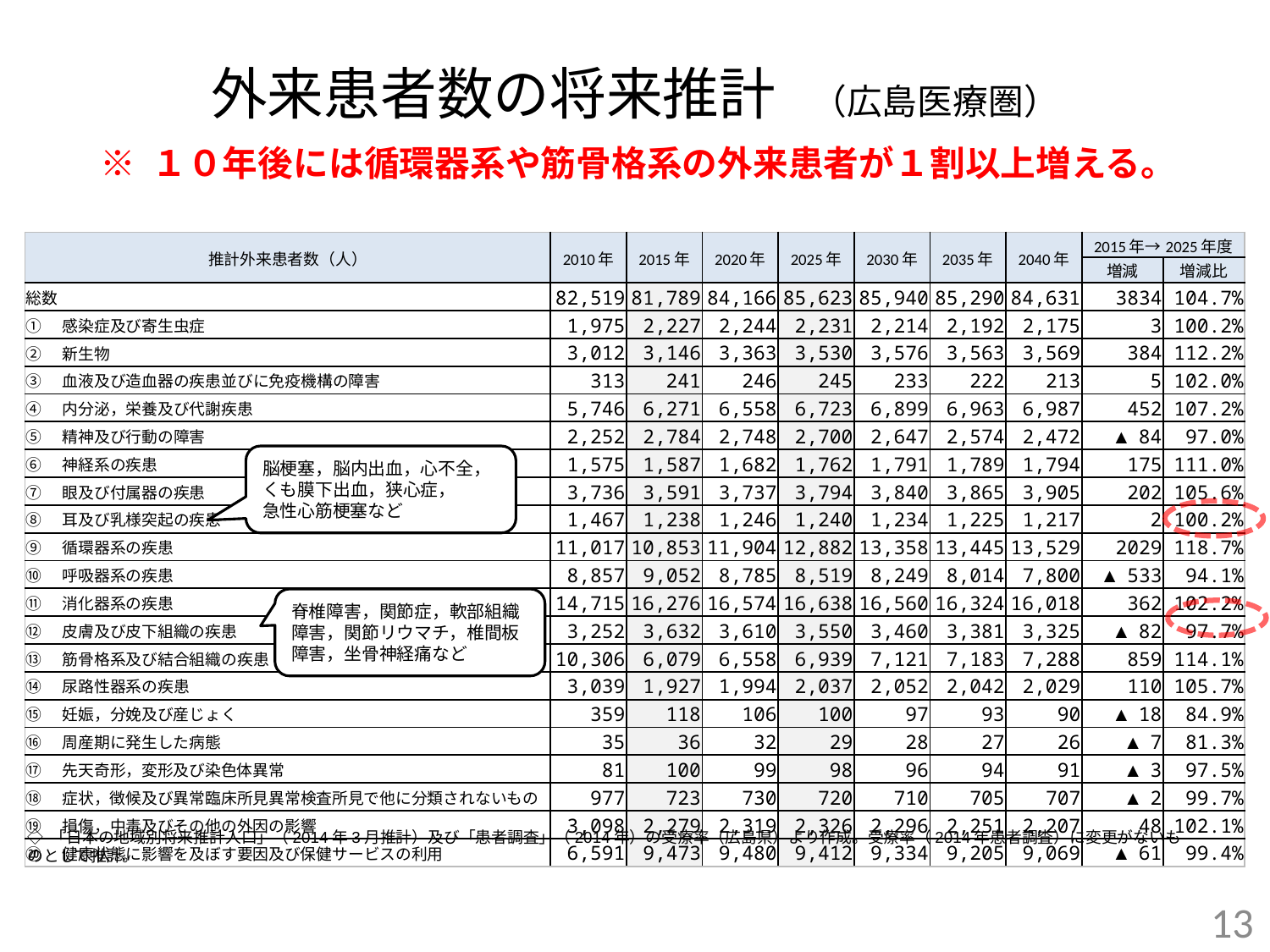

# 外来患者数の将来推計　（広島医療圏）
 ※ １０年後には循環器系や筋骨格系の外来患者が１割以上増える。
| 推計外来患者数（人） | 2010年 | 2015年 | 2020年 | 2025年 | 2030年 | 2035年 | 2040年 | 2015年→2025年度 |  |
| --- | --- | --- | --- | --- | --- | --- | --- | --- | --- |
|  |  |  |  |  |  |  |  | 増減 | 増減比 |
| 総数 | 82,519 | 81,789 | 84,166 | 85,623 | 85,940 | 85,290 | 84,631 | 3834 | 104.7% |
| ①　感染症及び寄生虫症 | 1,975 | 2,227 | 2,244 | 2,231 | 2,214 | 2,192 | 2,175 | 3 | 100.2% |
| ②　新生物 | 3,012 | 3,146 | 3,363 | 3,530 | 3,576 | 3,563 | 3,569 | 384 | 112.2% |
| ③　血液及び造血器の疾患並びに免疫機構の障害 | 313 | 241 | 246 | 245 | 233 | 222 | 213 | 5 | 102.0% |
| ④　内分泌，栄養及び代謝疾患 | 5,746 | 6,271 | 6,558 | 6,723 | 6,899 | 6,963 | 6,987 | 452 | 107.2% |
| ⑤　精神及び行動の障害 | 2,252 | 2,784 | 2,748 | 2,700 | 2,647 | 2,574 | 2,472 | ▲ 84 | 97.0% |
| ⑥　神経系の疾患 | 1,575 | 1,587 | 1,682 | 1,762 | 1,791 | 1,789 | 1,794 | 175 | 111.0% |
| ⑦　眼及び付属器の疾患 | 3,736 | 3,591 | 3,737 | 3,794 | 3,840 | 3,865 | 3,905 | 202 | 105.6% |
| ⑧　耳及び乳様突起の疾患 | 1,467 | 1,238 | 1,246 | 1,240 | 1,234 | 1,225 | 1,217 | 2 | 100.2% |
| ⑨　循環器系の疾患 | 11,017 | 10,853 | 11,904 | 12,882 | 13,358 | 13,445 | 13,529 | 2029 | 118.7% |
| ⑩　呼吸器系の疾患 | 8,857 | 9,052 | 8,785 | 8,519 | 8,249 | 8,014 | 7,800 | ▲ 533 | 94.1% |
| ⑪　消化器系の疾患 | 14,715 | 16,276 | 16,574 | 16,638 | 16,560 | 16,324 | 16,018 | 362 | 102.2% |
| ⑫　皮膚及び皮下組織の疾患 | 3,252 | 3,632 | 3,610 | 3,550 | 3,460 | 3,381 | 3,325 | ▲ 82 | 97.7% |
| ⑬　筋骨格系及び結合組織の疾患 | 10,306 | 6,079 | 6,558 | 6,939 | 7,121 | 7,183 | 7,288 | 859 | 114.1% |
| ⑭　尿路性器系の疾患 | 3,039 | 1,927 | 1,994 | 2,037 | 2,052 | 2,042 | 2,029 | 110 | 105.7% |
| ⑮　妊娠，分娩及び産じょく | 359 | 118 | 106 | 100 | 97 | 93 | 90 | ▲ 18 | 84.9% |
| ⑯　周産期に発生した病態 | 35 | 36 | 32 | 29 | 28 | 27 | 26 | ▲ 7 | 81.3% |
| ⑰　先天奇形，変形及び染色体異常 | 81 | 100 | 99 | 98 | 96 | 94 | 91 | ▲ 3 | 97.5% |
| ⑱　症状，徴候及び異常臨床所見異常検査所見で他に分類されないもの | 977 | 723 | 730 | 720 | 710 | 705 | 707 | ▲ 2 | 99.7% |
| ⑲　損傷，中毒及びその他の外因の影響 | 3,098 | 2,279 | 2,319 | 2,326 | 2,296 | 2,251 | 2,207 | 48 | 102.1% |
| ⑳　健康状態に影響を及ぼす要因及び保健サービスの利用 | 6,591 | 9,473 | 9,480 | 9,412 | 9,334 | 9,205 | 9,069 | ▲ 61 | 99.4% |
脳梗塞，脳内出血，心不全，
くも膜下出血，狭心症，
急性心筋梗塞など

脊椎障害，関節症，軟部組織障害，関節リウマチ，椎間板障害，坐骨神経痛など

◇ 「日本の地域別将来推計人口」（2014年3月推計）及び「患者調査」（2014年）の受療率（広島県）より作成。受療率（2014年患者調査）に変更がないものとして推計。
13